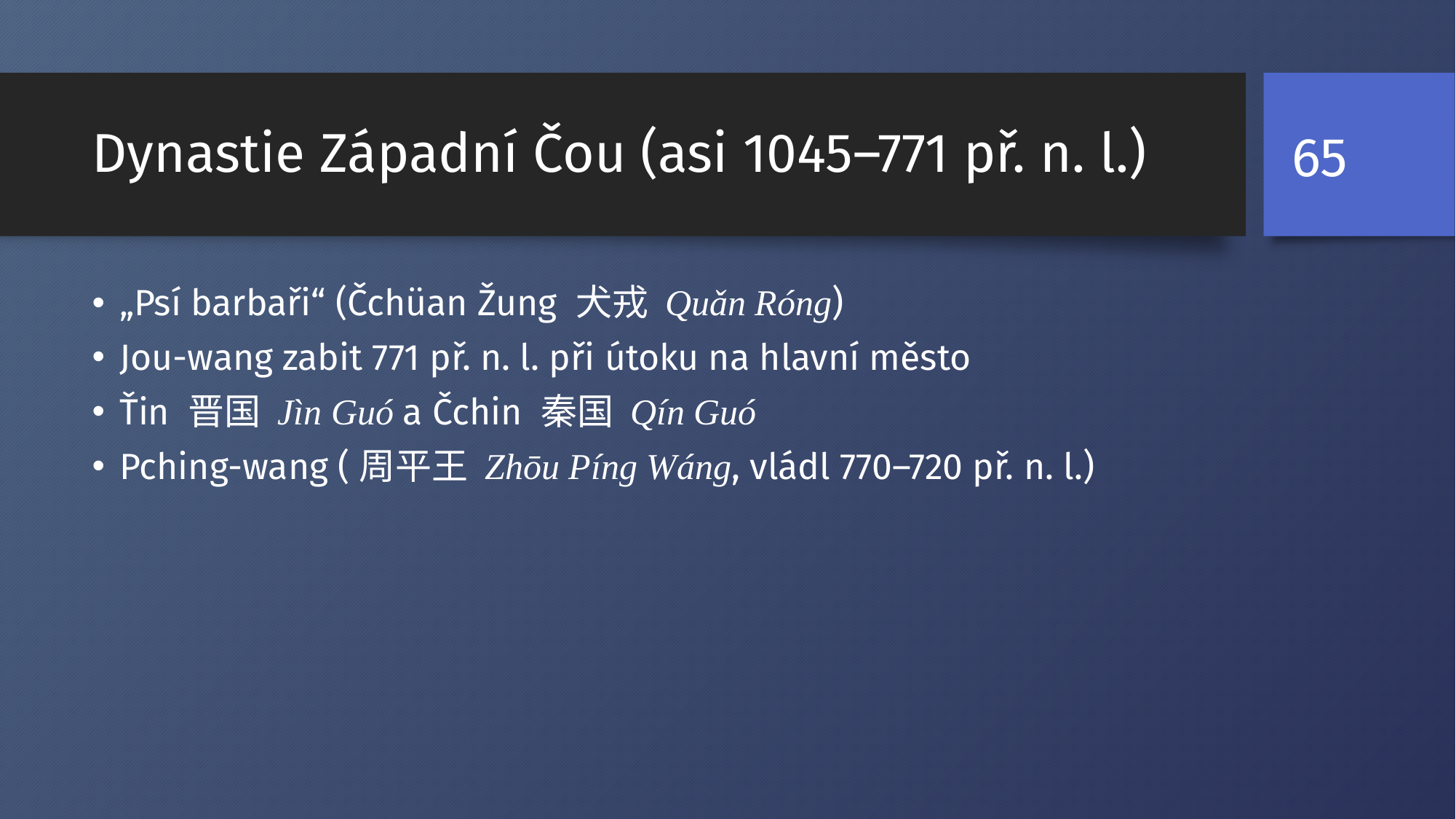

65
# Dynastie Západní Čou (asi 1045–771 př. n. l.)
„Psí barbaři“ (Čchüan Žung 犬戎 Quǎn Róng)
Jou-wang zabit 771 př. n. l. při útoku na hlavní město
Ťin 晋国 Jìn Guó a Čchin 秦国 Qín Guó
Pching-wang (周平王 Zhōu Píng Wáng, vládl 770–720 př. n. l.)